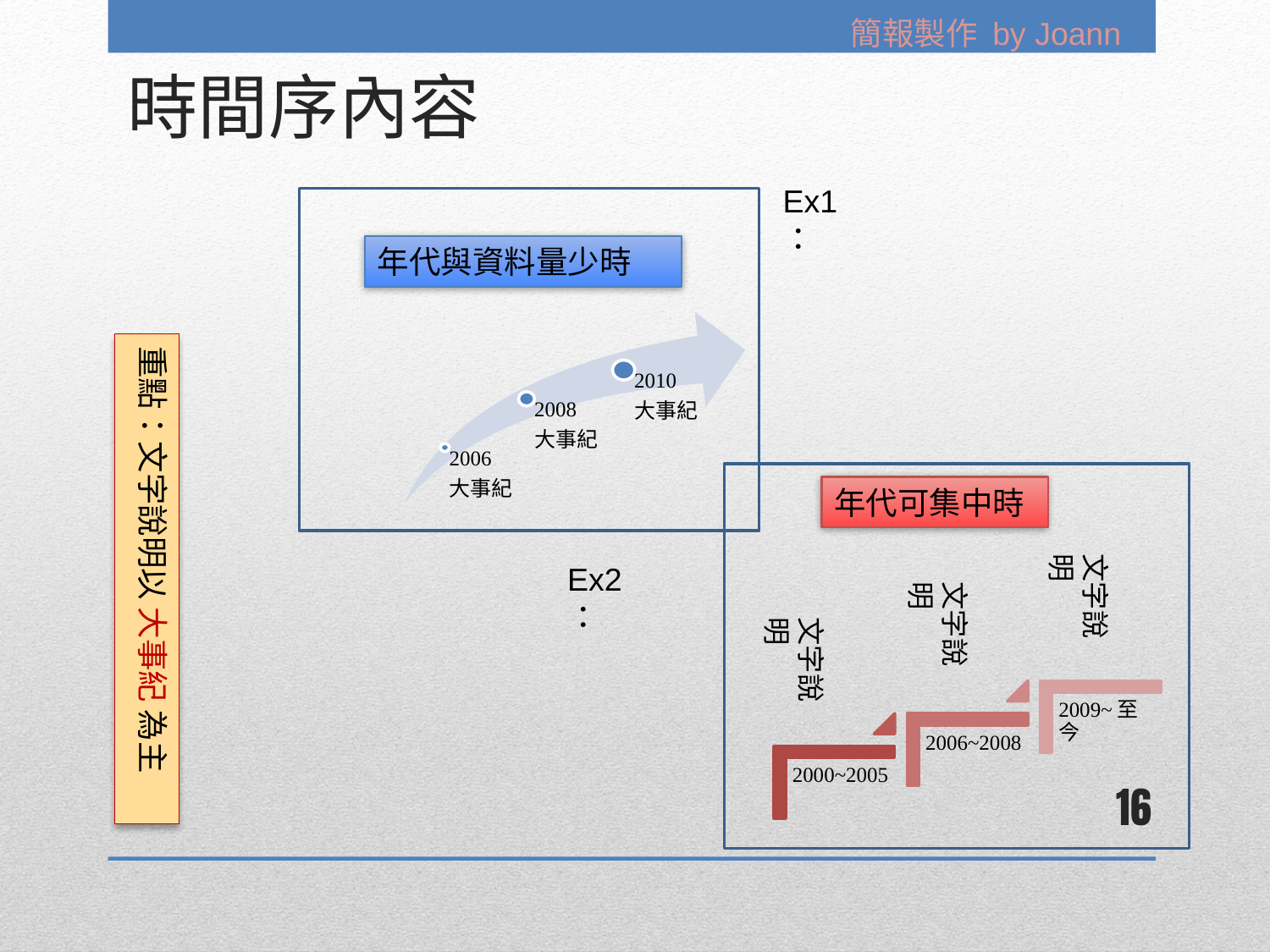

時間序內容
Ex1：

年代與資料量少時
2006
大事紀
2008
大事紀
2010
大事紀
重點：文字說明以 大事紀 為主

年代可集中時
文字說明
文字說明
文字說明
2000~2005
2006~2008
2009~至今
Ex2：
16